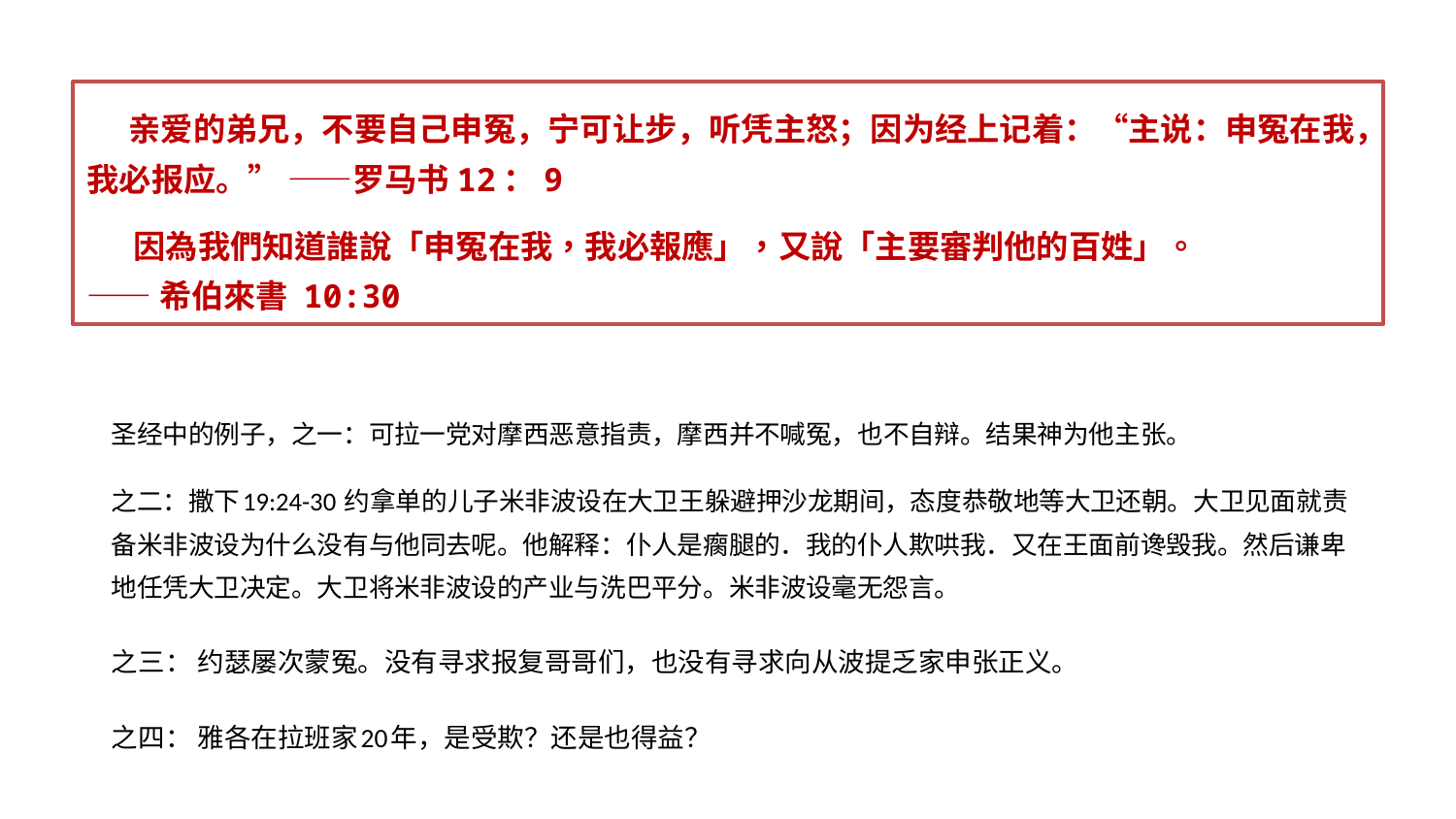

亲爱的弟兄，不要自己申冤，宁可让步，听凭主怒；因为经上记着：“主说：申冤在我，我必报应。” ——罗马书12：9
              因為我們知道誰說「申冤在我，我必報應」，又說「主要審判他的百姓」。
——希伯來書 10:30

圣经中的例子，之一：可拉一党对摩西恶意指责，摩西并不喊冤，也不自辩。结果神为他主张。

之二：撒下19:24-30 约拿单的儿子米非波设在大卫王躲避押沙龙期间，态度恭敬地等大卫还朝。大卫见面就责备米非波设为什么没有与他同去呢。他解释：仆人是瘸腿的．我的仆人欺哄我．又在王面前谗毁我。然后谦卑地任凭大卫决定。大卫将米非波设的产业与洗巴平分。米非波设毫无怨言。

之三： 约瑟屡次蒙冤。没有寻求报复哥哥们，也没有寻求向从波提乏家申张正义。

之四： 雅各在拉班家20年，是受欺？还是也得益？